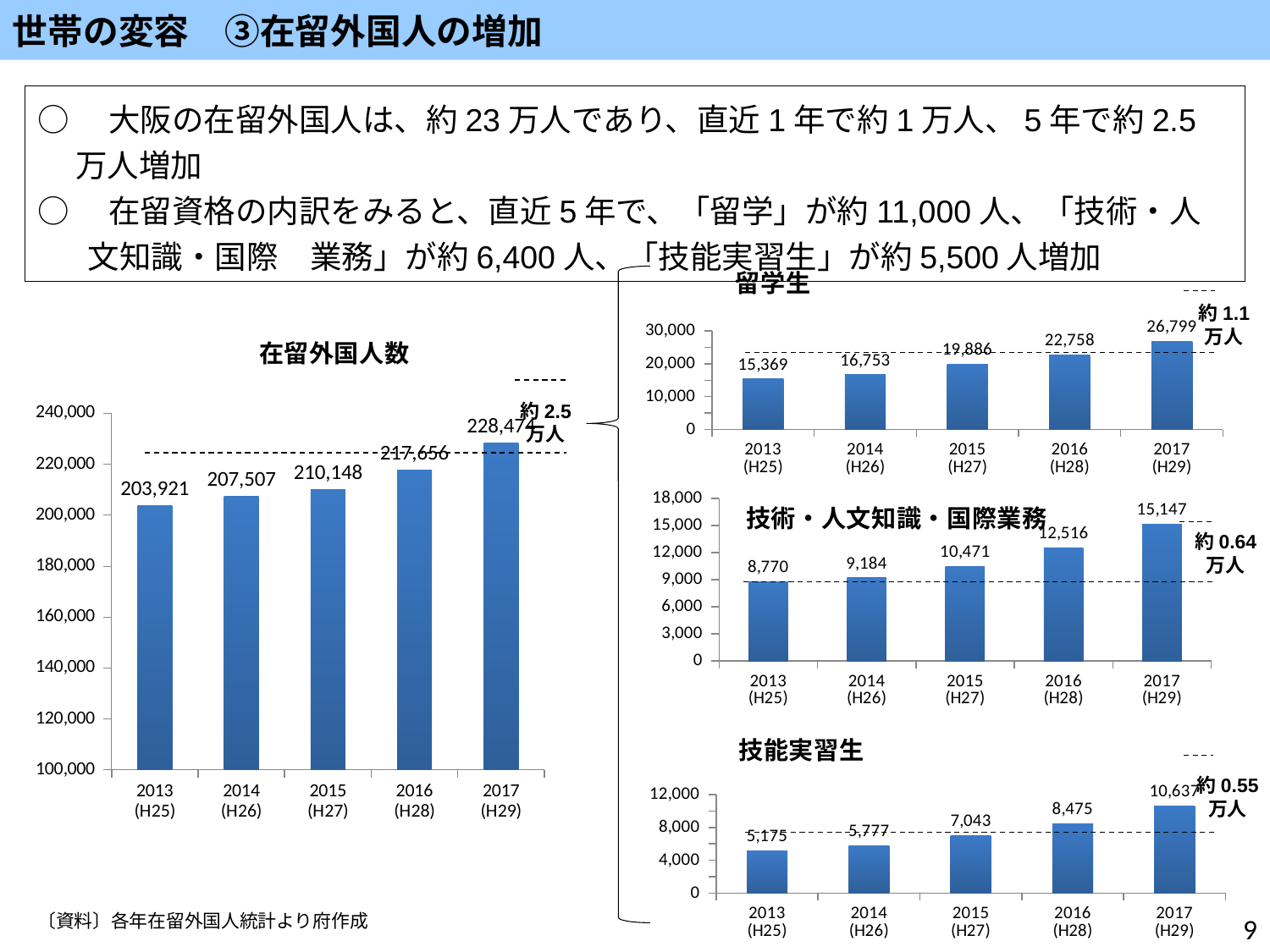

世帯の変容　③在留外国人の増加
○　大阪の在留外国人は、約23万人であり、直近1年で約1万人、5年で約2.5万人増加
○　在留資格の内訳をみると、直近5年で、「留学」が約11,000人、「技術・人文知識・国際　業務」が約6,400人、「技能実習生」が約5,500人増加

### Chart: 留学生

| Category |  |
|---|---|
| 2013
(H25) | 15369.0 |
| 2014
(H26) | 16753.0 |
| 2015
(H27) | 19886.0 |
| 2016
(H28) | 22758.0 |
| 2017
(H29) | 26799.0 |
約1.1
万人

### Chart: 在留外国人数

| Category |  |
|---|---|
| 2013
(H25) | 203921.0 |
| 2014
(H26) | 207507.0 |
| 2015
(H27) | 210148.0 |
| 2016
(H28) | 217656.0 |
| 2017
(H29) | 228474.0 |
約2.5
万人

### Chart: 技術・人文知識・国際業務

| Category |  |
|---|---|
| 2013
(H25) | 8770.0 |
| 2014
(H26) | 9184.0 |
| 2015
(H27) | 10471.0 |
| 2016
(H28) | 12516.0 |
| 2017
(H29) | 15147.0 |
約0.64
万人

### Chart: 技能実習生

| Category |  |
|---|---|
| 2013
(H25) | 5175.0 |
| 2014
(H26) | 5777.0 |
| 2015
(H27) | 7043.0 |
| 2016
(H28) | 8475.0 |
| 2017
(H29) | 10637.0 |
約0.55
万人
〔資料〕各年在留外国人統計より府作成
9